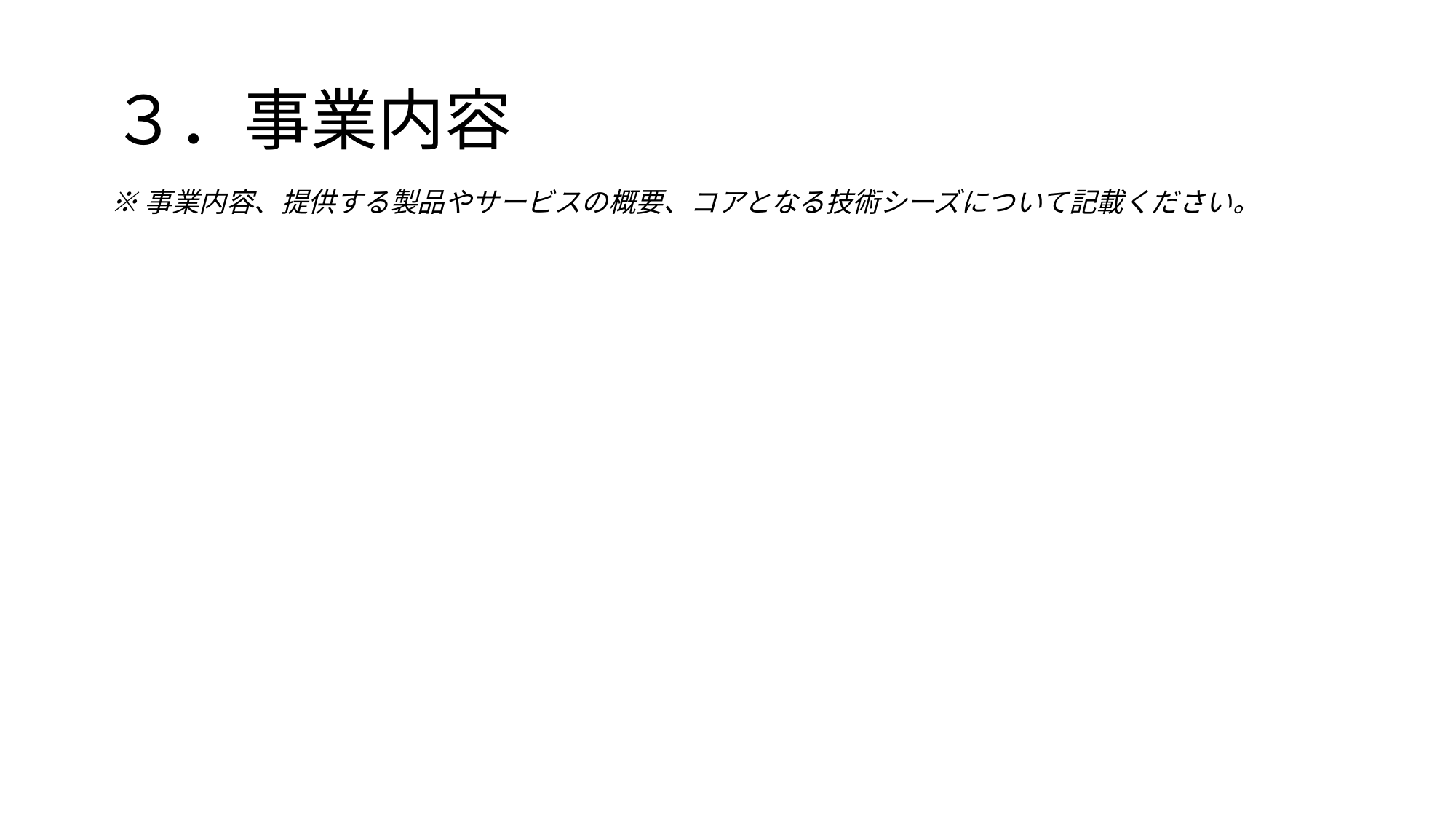

# ３．事業内容
※事業内容、提供する製品やサービスの概要、コアとなる技術シーズについて記載ください。